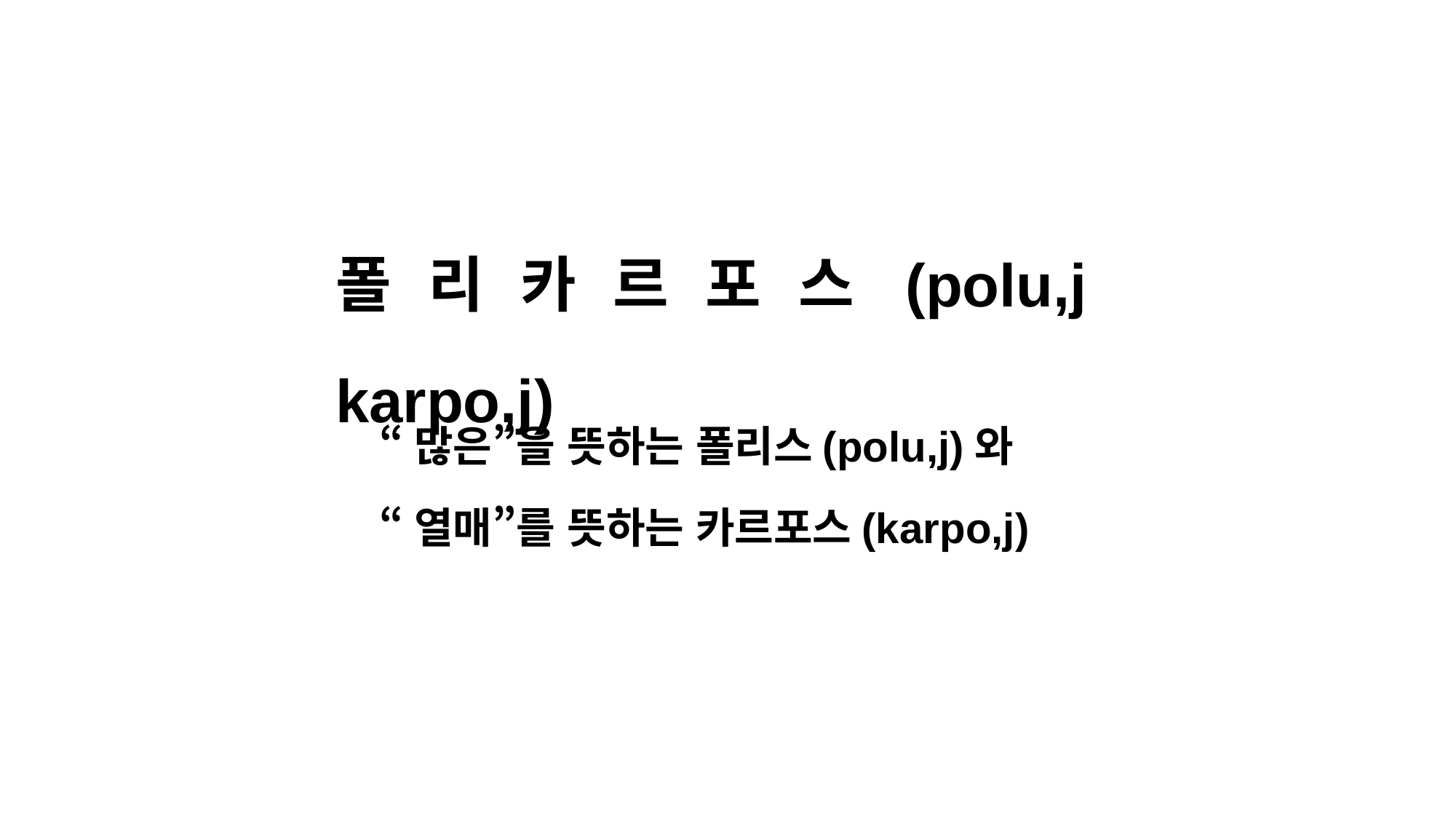

폴리카르포스(polu,j karpo,j)
“많은”을 뜻하는 폴리스(polu,j)와
“열매”를 뜻하는 카르포스(karpo,j)